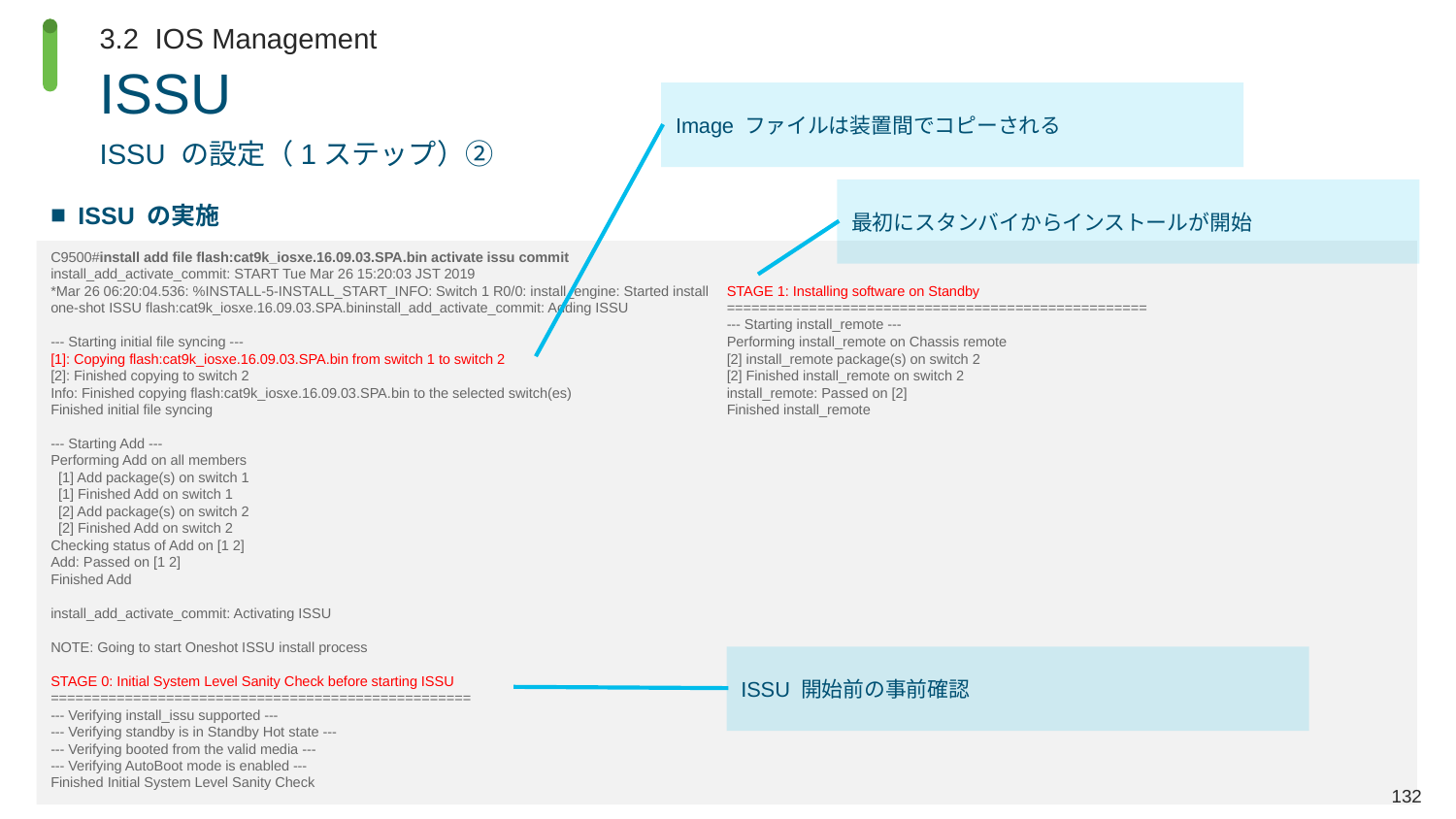

3.2  IOS Management
# ISSU
Image ファイルは装置間でコピーされる
ISSU の設定（1ステップ）②
最初にスタンバイからインストールが開始
ISSU の実施
C9500#install add file flash:cat9k_iosxe.16.09.03.SPA.bin activate issu commit
install_add_activate_commit: START Tue Mar 26 15:20:03 JST 2019
*Mar 26 06:20:04.536: %INSTALL-5-INSTALL_START_INFO: Switch 1 R0/0: install_engine: Started install one-shot ISSU flash:cat9k_iosxe.16.09.03.SPA.bininstall_add_activate_commit: Adding ISSU

--- Starting initial file syncing ---
[1]: Copying flash:cat9k_iosxe.16.09.03.SPA.bin from switch 1 to switch 2
[2]: Finished copying to switch 2
Info: Finished copying flash:cat9k_iosxe.16.09.03.SPA.bin to the selected switch(es)
Finished initial file syncing

--- Starting Add ---
Performing Add on all members
  [1] Add package(s) on switch 1
  [1] Finished Add on switch 1
  [2] Add package(s) on switch 2
  [2] Finished Add on switch 2
Checking status of Add on [1 2]
Add: Passed on [1 2]
Finished Add

install_add_activate_commit: Activating ISSU

NOTE: Going to start Oneshot ISSU install process

STAGE 0: Initial System Level Sanity Check before starting ISSU
===================================================
--- Verifying install_issu supported ---
--- Verifying standby is in Standby Hot state ---
--- Verifying booted from the valid media ---
--- Verifying AutoBoot mode is enabled ---
Finished Initial System Level Sanity Check

STAGE 1: Installing software on Standby
===================================================
--- Starting install_remote ---
Performing install_remote on Chassis remote
[2] install_remote package(s) on switch 2
[2] Finished install_remote on switch 2
install_remote: Passed on [2]
Finished install_remote

ISSU 開始前の事前確認
132